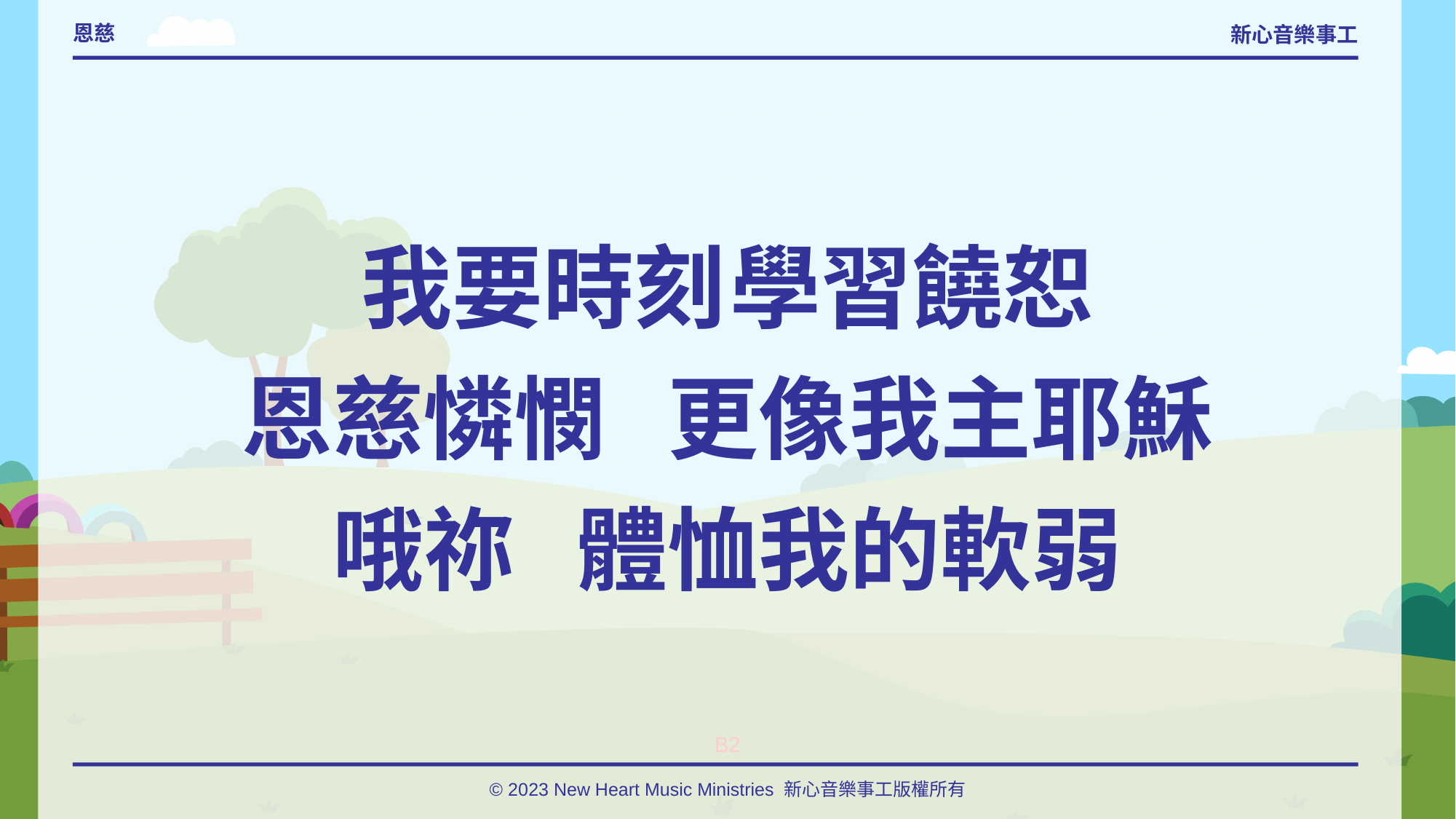

# 恩慈
我要時刻	學習饒恕
恩慈憐憫   更像我主耶穌
哦祢   體恤我的軟弱
B2
© 2023 New Heart Music Ministries 新心音樂事工版權所有